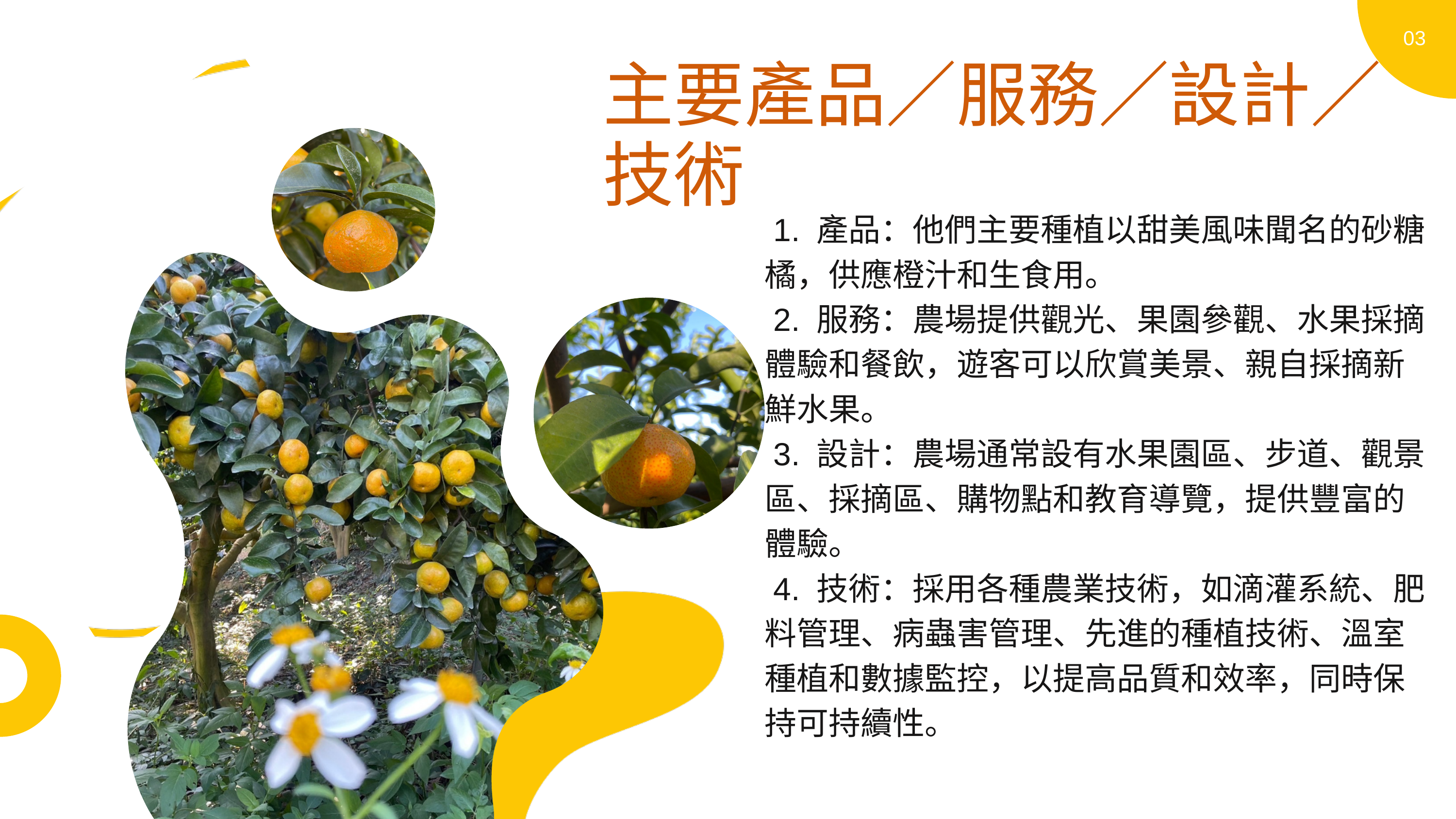

03
主要產品∕服務∕設計∕技術

 1. 產品：他們主要種植以甜美風味聞名的砂糖橘，供應橙汁和生食用。
 2. 服務：農場提供觀光、果園參觀、水果採摘體驗和餐飲，遊客可以欣賞美景、親自採摘新鮮水果。
 3. 設計：農場通常設有水果園區、步道、觀景區、採摘區、購物點和教育導覽，提供豐富的體驗。
 4. 技術：採用各種農業技術，如滴灌系統、肥料管理、病蟲害管理、先進的種植技術、溫室種植和數據監控，以提高品質和效率，同時保持可持續性。